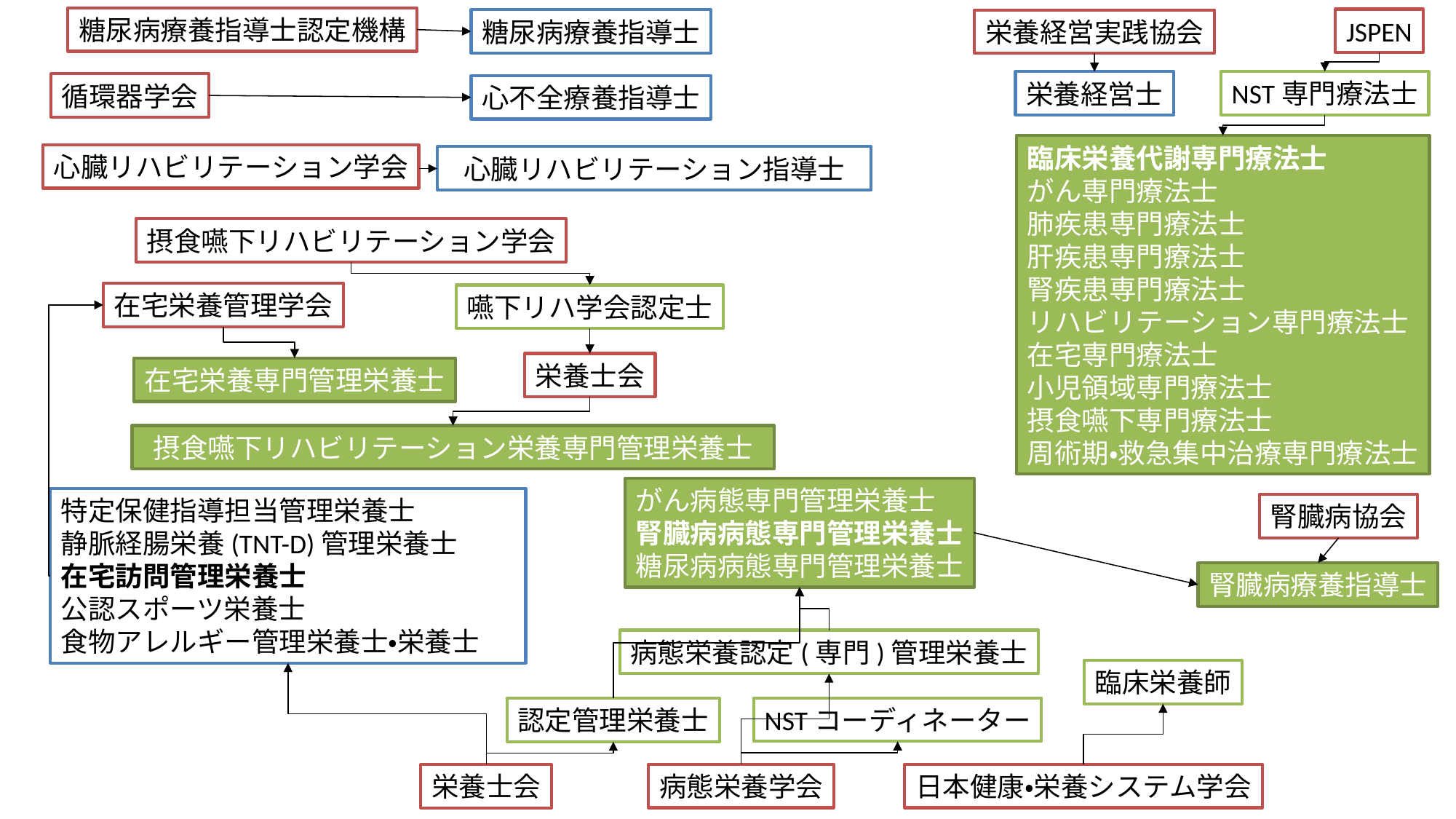

糖尿病療養指導士認定機構
JSPEN
糖尿病療養指導士
栄養経営実践協会
NST専門療法士
栄養経営士
循環器学会
心不全療養指導士
臨床栄養代謝専門療法士
がん専門療法士
肺疾患専門療法士
肝疾患専門療法士
腎疾患専門療法士
リハビリテーション専門療法士
在宅専門療法士
小児領域専門療法士
摂食嚥下専門療法士
周術期・救急集中治療専門療法士
心臓リハビリテーション学会
心臓リハビリテーション指導士
摂食嚥下リハビリテーション学会
在宅栄養管理学会
嚥下リハ学会認定士
栄養士会
在宅栄養専門管理栄養士
摂食嚥下リハビリテーション栄養専門管理栄養士
がん病態専門管理栄養士
腎臓病病態専門管理栄養士
糖尿病病態専門管理栄養士
特定保健指導担当管理栄養士
静脈経腸栄養(TNT-D)管理栄養士
在宅訪問管理栄養士
公認スポーツ栄養士
食物アレルギー管理栄養士・栄養士
腎臓病協会
腎臓病療養指導士
病態栄養認定(専門)管理栄養士
臨床栄養師
NSTコーディネーター
認定管理栄養士
病態栄養学会
日本健康・栄養システム学会
栄養士会